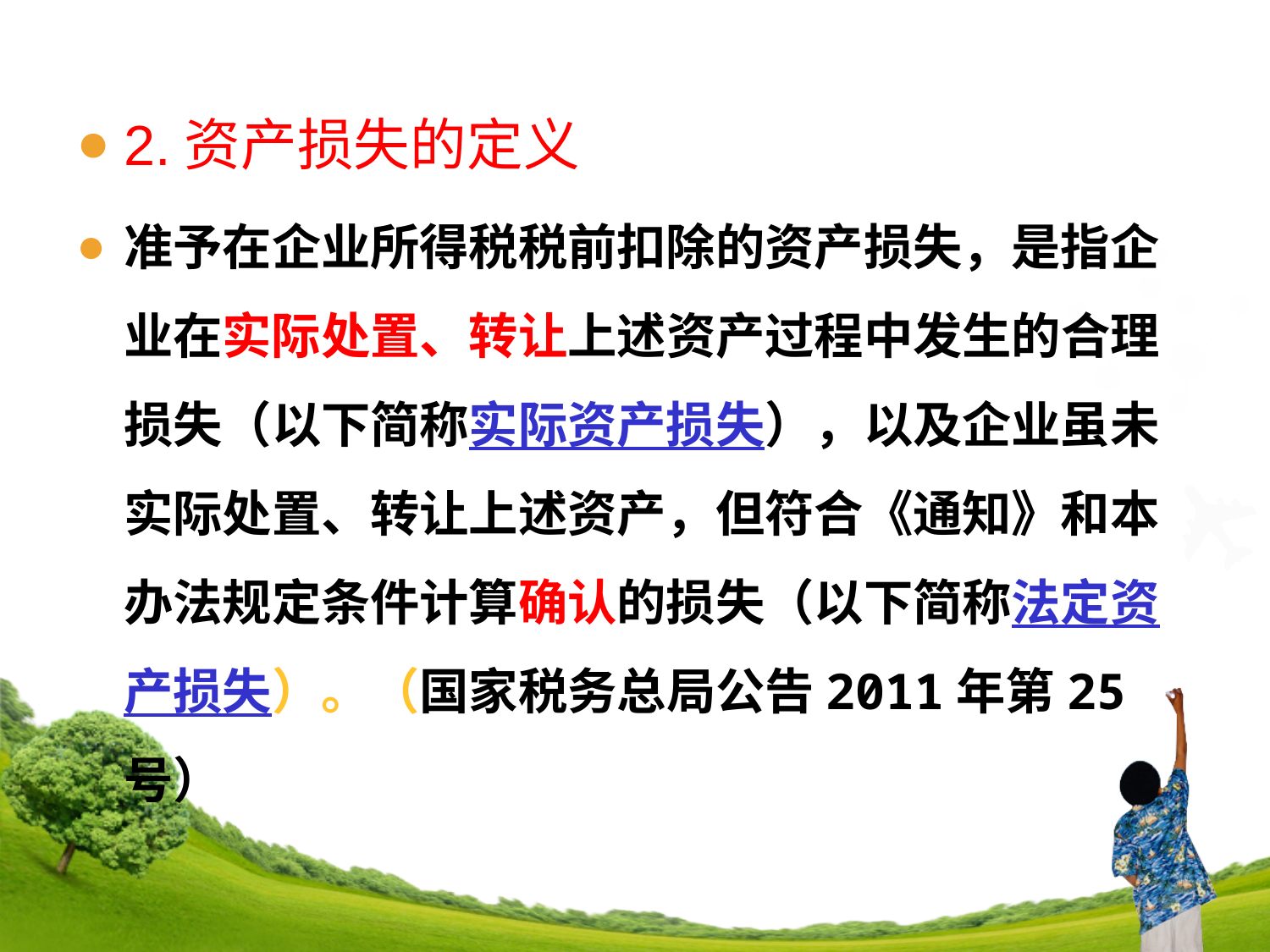

2.资产损失的定义
准予在企业所得税税前扣除的资产损失，是指企业在实际处置、转让上述资产过程中发生的合理损失（以下简称实际资产损失），以及企业虽未实际处置、转让上述资产，但符合《通知》和本办法规定条件计算确认的损失（以下简称法定资产损失）。（国家税务总局公告2011年第25号）